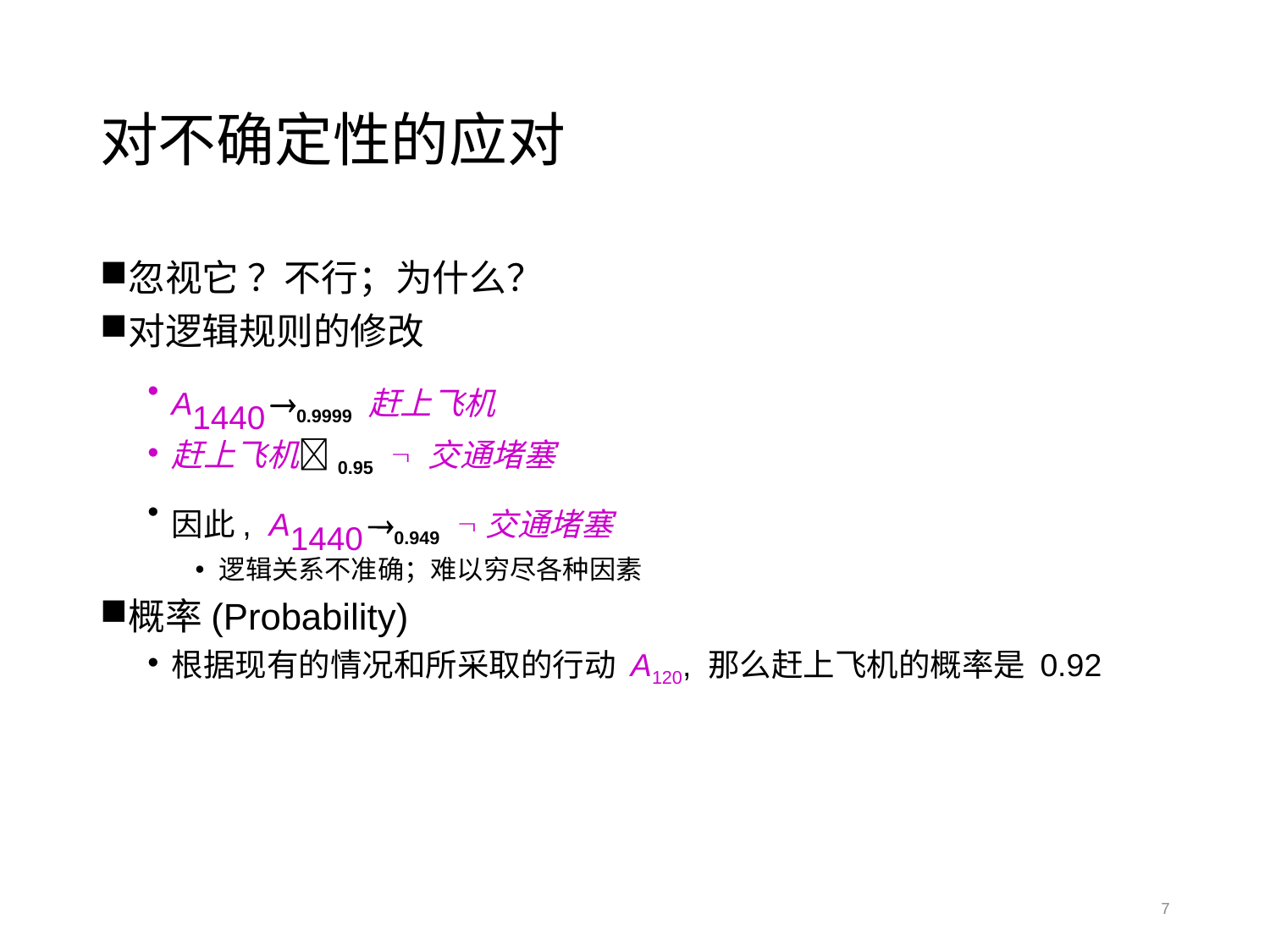

# 对不确定性的应对
忽视它 ？不行；为什么？
对逻辑规则的修改
A1440 →0.9999 赶上飞机
赶上飞机→0.95  ¬ 交通堵塞
因此,  A1440 →0.949  ¬交通堵塞
逻辑关系不准确；难以穷尽各种因素
概率(Probability)
根据现有的情况和所采取的行动 A120, 那么赶上飞机的概率是 0.92

7